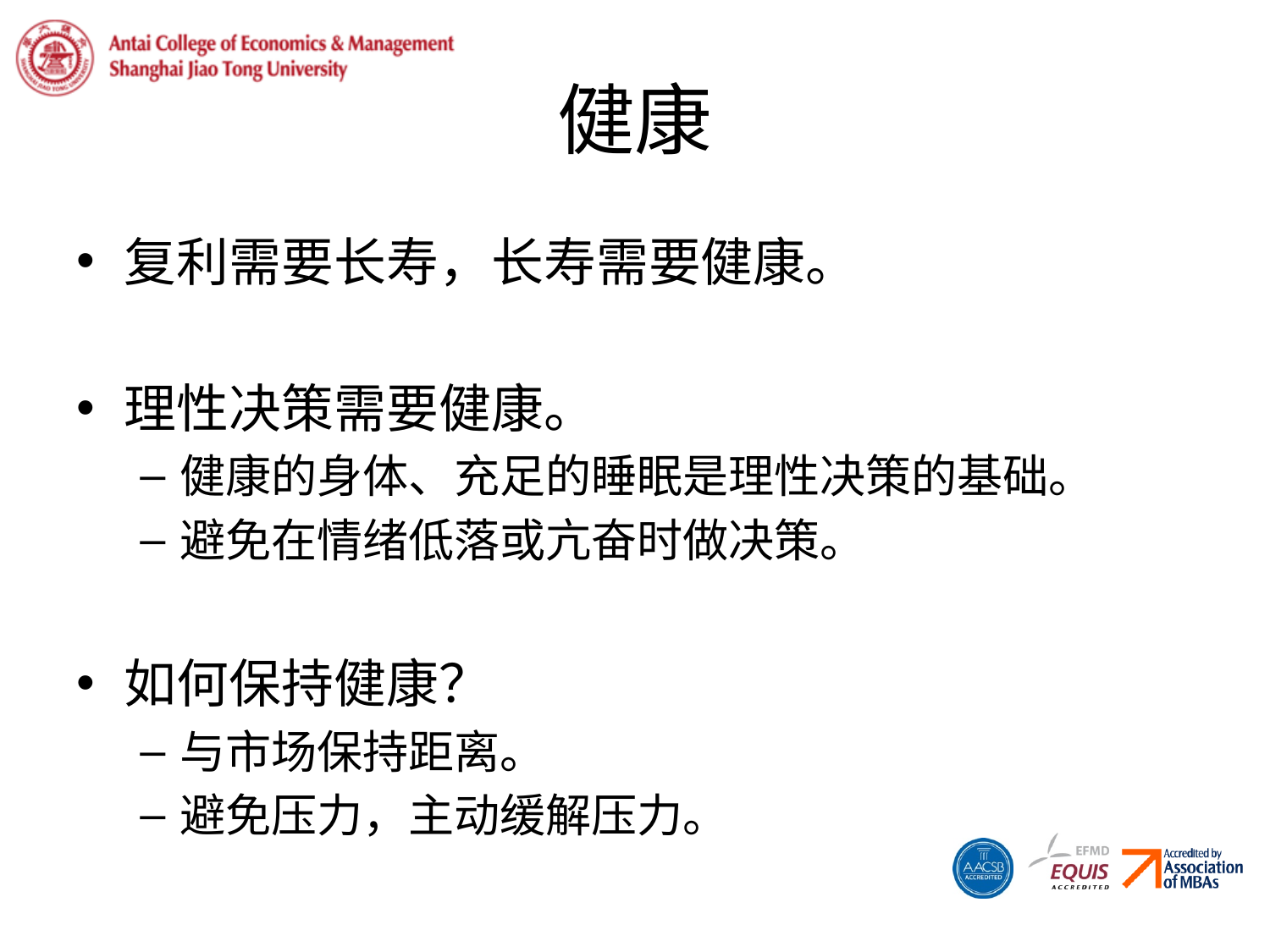

# 健康
复利需要长寿，长寿需要健康。

理性决策需要健康。
健康的身体、充足的睡眠是理性决策的基础。
避免在情绪低落或亢奋时做决策。

如何保持健康？
与市场保持距离。
避免压力，主动缓解压力。